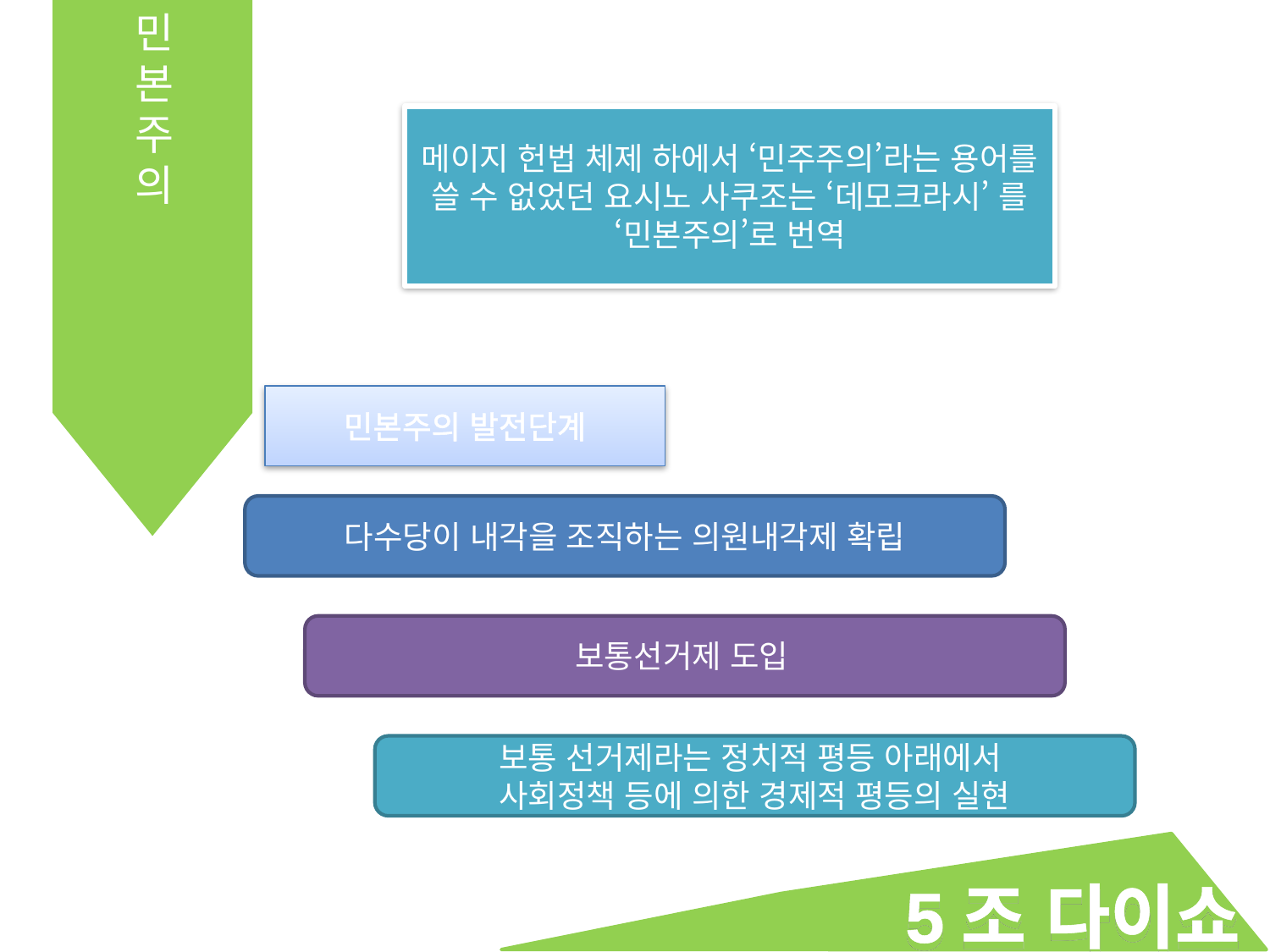

민본주의
메이지 헌법 체제 하에서 ‘민주주의’라는 용어를 쓸 수 없었던 요시노 사쿠조는 ‘데모크라시’ 를 ‘민본주의’로 번역
민본주의 발전단계
다수당이 내각을 조직하는 의원내각제 확립
		보통선거제 도입
보통 선거제라는 정치적 평등 아래에서
사회정책 등에 의한 경제적 평등의 실현